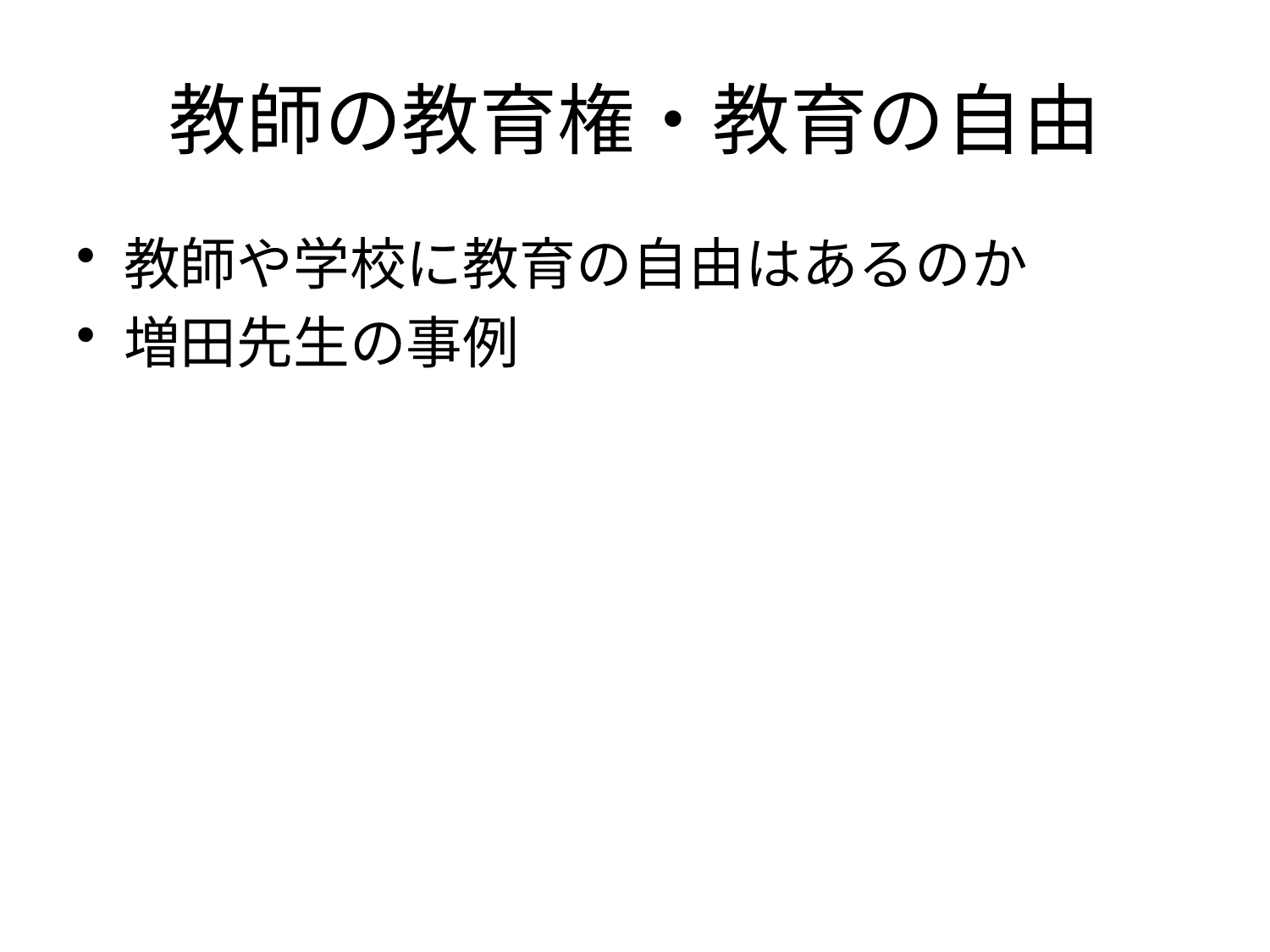

# 教師の教育権・教育の自由
教師や学校に教育の自由はあるのか
増田先生の事例